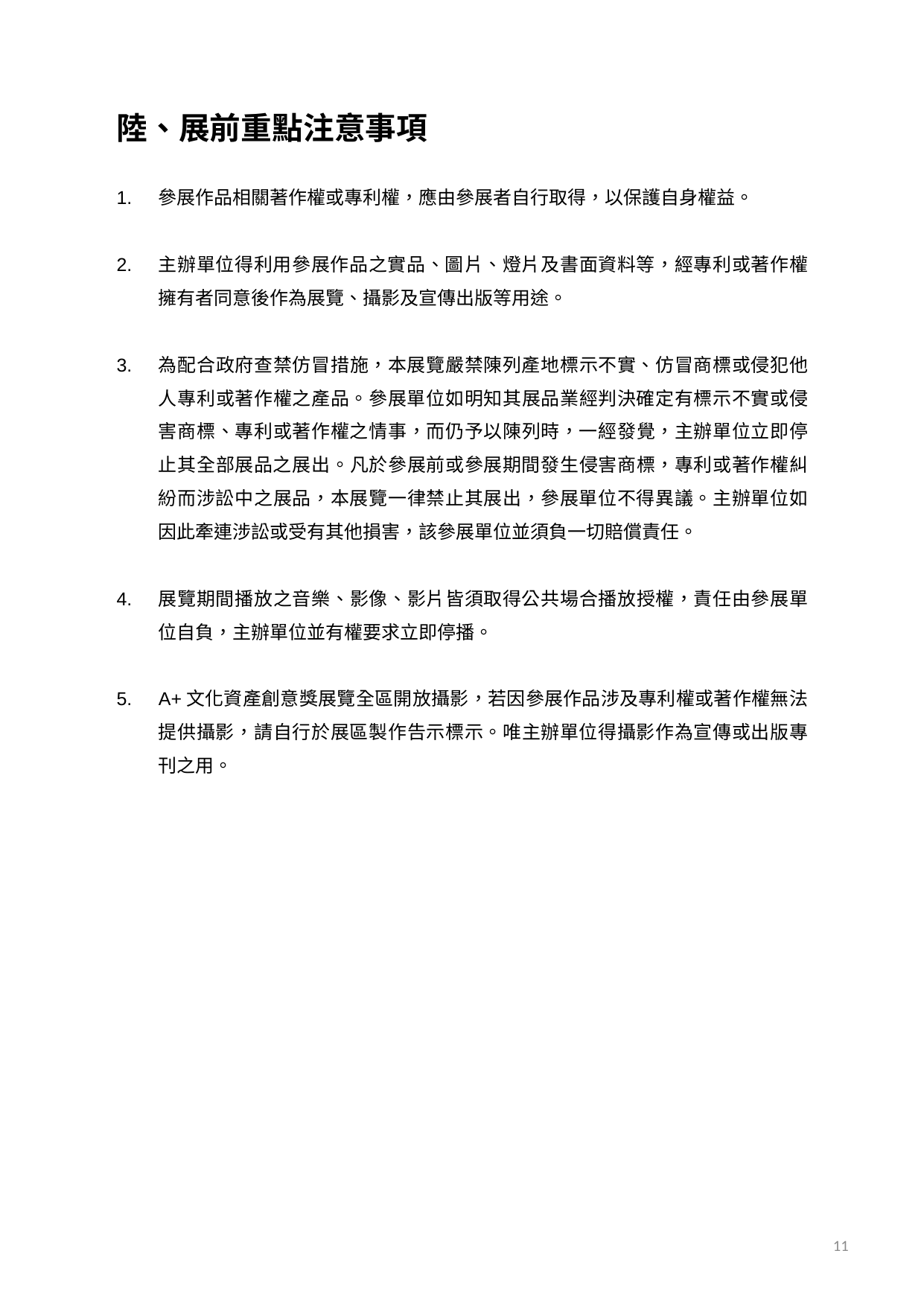

# 陸、展前重點注意事項
參展作品相關著作權或專利權，應由參展者自行取得，以保護自身權益。

主辦單位得利用參展作品之實品、圖片、燈片及書面資料等，經專利或著作權擁有者同意後作為展覽、攝影及宣傳出版等用途。

為配合政府查禁仿冒措施，本展覽嚴禁陳列產地標示不實、仿冒商標或侵犯他人專利或著作權之產品。參展單位如明知其展品業經判決確定有標示不實或侵害商標、專利或著作權之情事，而仍予以陳列時，一經發覺，主辦單位立即停止其全部展品之展出。凡於參展前或參展期間發生侵害商標，專利或著作權糾紛而涉訟中之展品，本展覽一律禁止其展出，參展單位不得異議。主辦單位如因此牽連涉訟或受有其他損害，該參展單位並須負一切賠償責任。

展覽期間播放之音樂、影像、影片皆須取得公共場合播放授權，責任由參展單位自負，主辦單位並有權要求立即停播。

A+文化資產創意獎展覽全區開放攝影，若因參展作品涉及專利權或著作權無法提供攝影，請自行於展區製作告示標示。唯主辦單位得攝影作為宣傳或出版專刊之用。
11